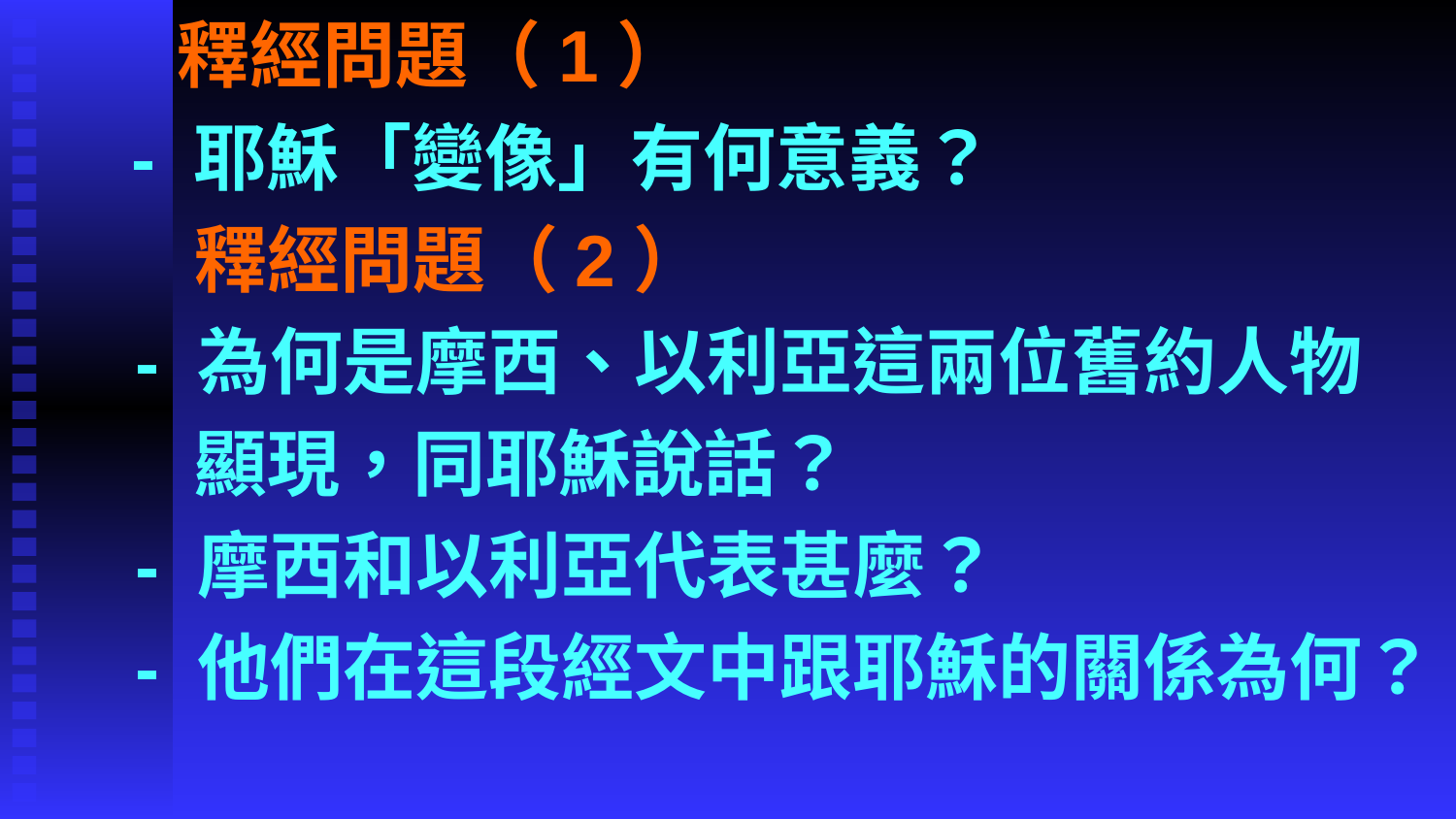

# 釋經問題（1）
       - 耶穌「變像」有何意義？
	 釋經問題（2）
      - 為何是摩西、以利亞這兩位舊約人物
	 顯現，同耶穌說話？
      - 摩西和以利亞代表甚麼？
      - 他們在這段經文中跟耶穌的關係為何？